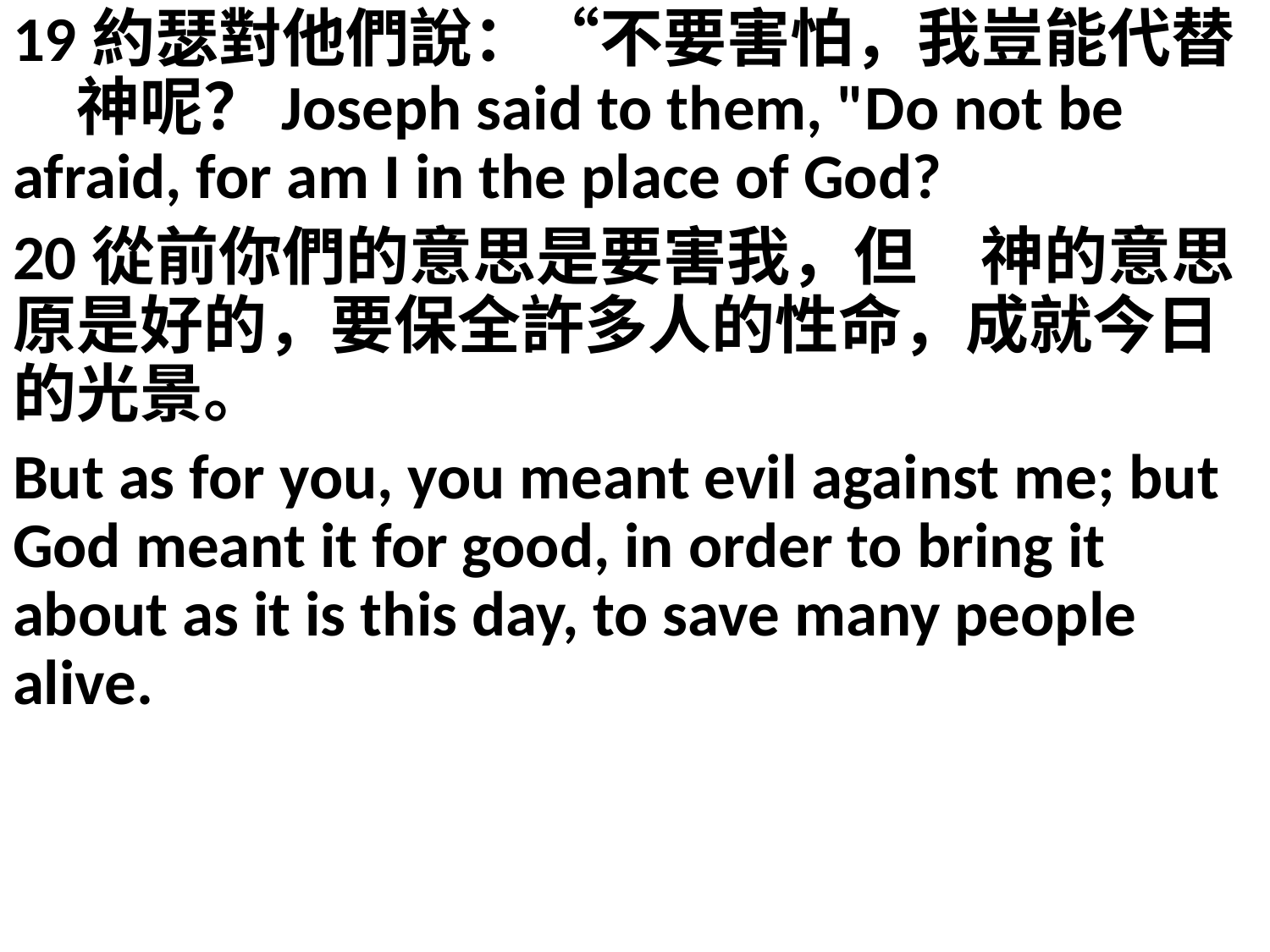

19約瑟對他們說：“不要害怕，我豈能代替　神呢？Joseph said to them, "Do not be afraid, for am I in the place of God?
20從前你們的意思是要害我，但　神的意思原是好的，要保全許多人的性命，成就今日的光景。
But as for you, you meant evil against me; but God meant it for good, in order to bring it about as it is this day, to save many people alive.